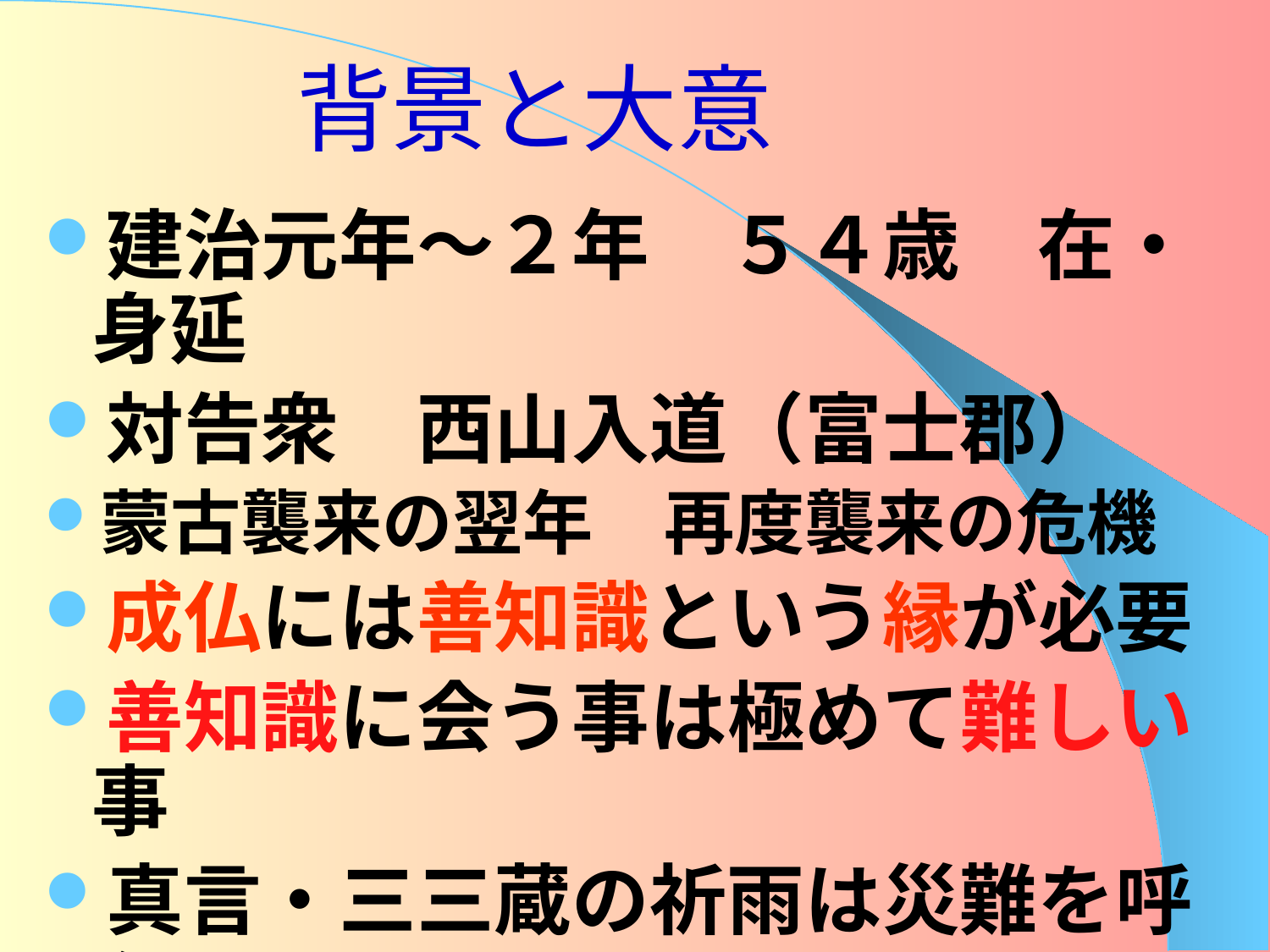

# 背景と大意
建治元年～２年　５４歳　在・身延
対告衆　西山入道（富士郡）
蒙古襲来の翌年　再度襲来の危機
成仏には善知識という縁が必要
善知識に会う事は極めて難しい事
真言・三三蔵の祈雨は災難を呼ぶ